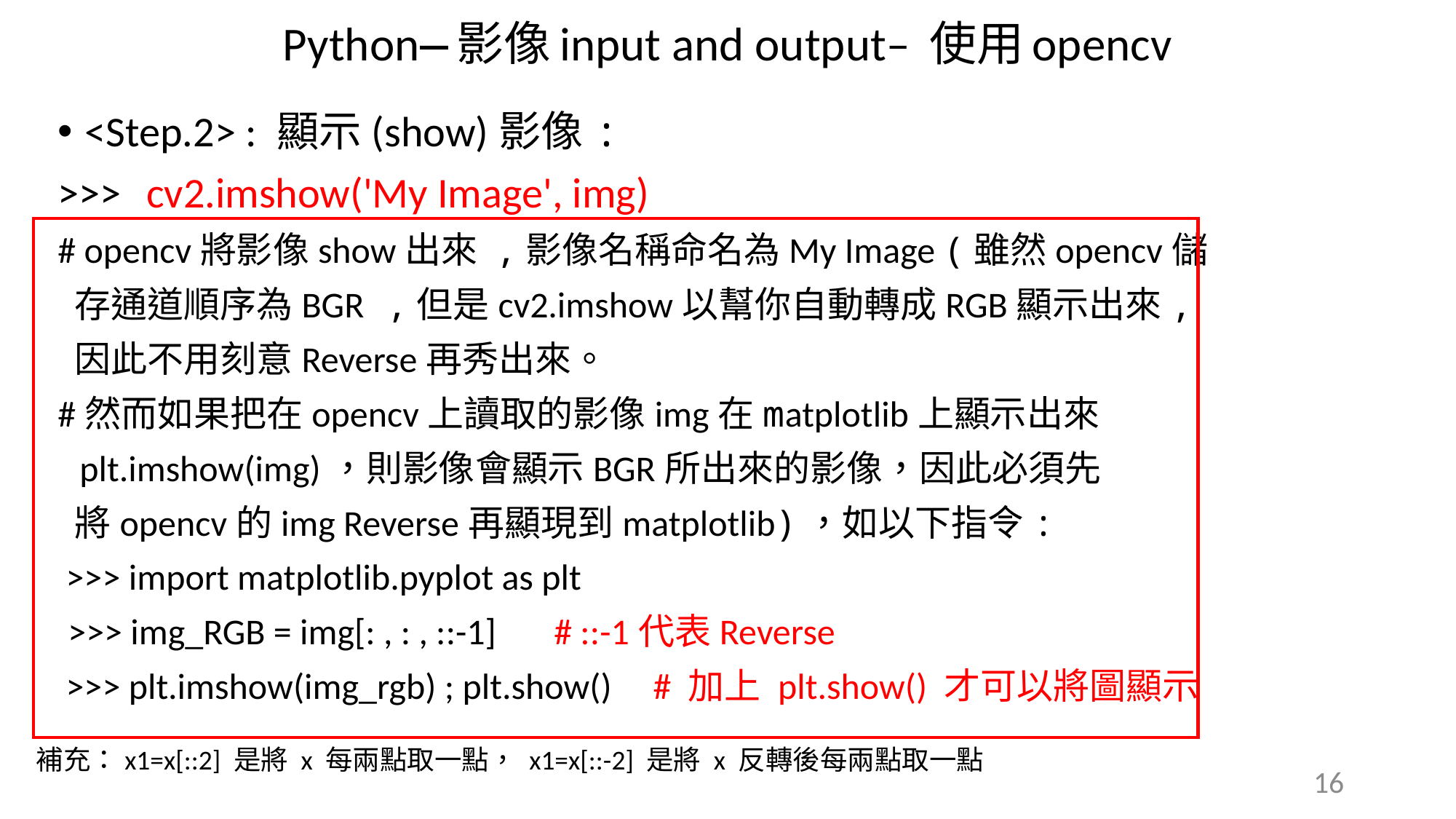

Python—影像input and output– 使用opencv
<Step.2> : 顯示(show)影像:
>>> cv2.imshow('My Image', img)
# opencv將影像show出來 ,影像名稱命名為My Image (雖然opencv儲
 存通道順序為BGR ,但是cv2.imshow以幫你自動轉成RGB顯示出來,
 因此不用刻意Reverse再秀出來。
#然而如果把在opencv上讀取的影像img在matplotlib上顯示出來
 plt.imshow(img)，則影像會顯示BGR所出來的影像，因此必須先
 將opencv的img Reverse再顯現到matplotlib)，如以下指令:
 >>> import matplotlib.pyplot as plt
 >>> img_RGB = img[: , : , ::-1]       # ::-1代表Reverse
 >>> plt.imshow(img_rgb) ; plt.show()     # 加上 plt.show() 才可以將圖顯示

補充：x1=x[::2] 是將 x 每兩點取一點， x1=x[::-2] 是將 x 反轉後每兩點取一點
16